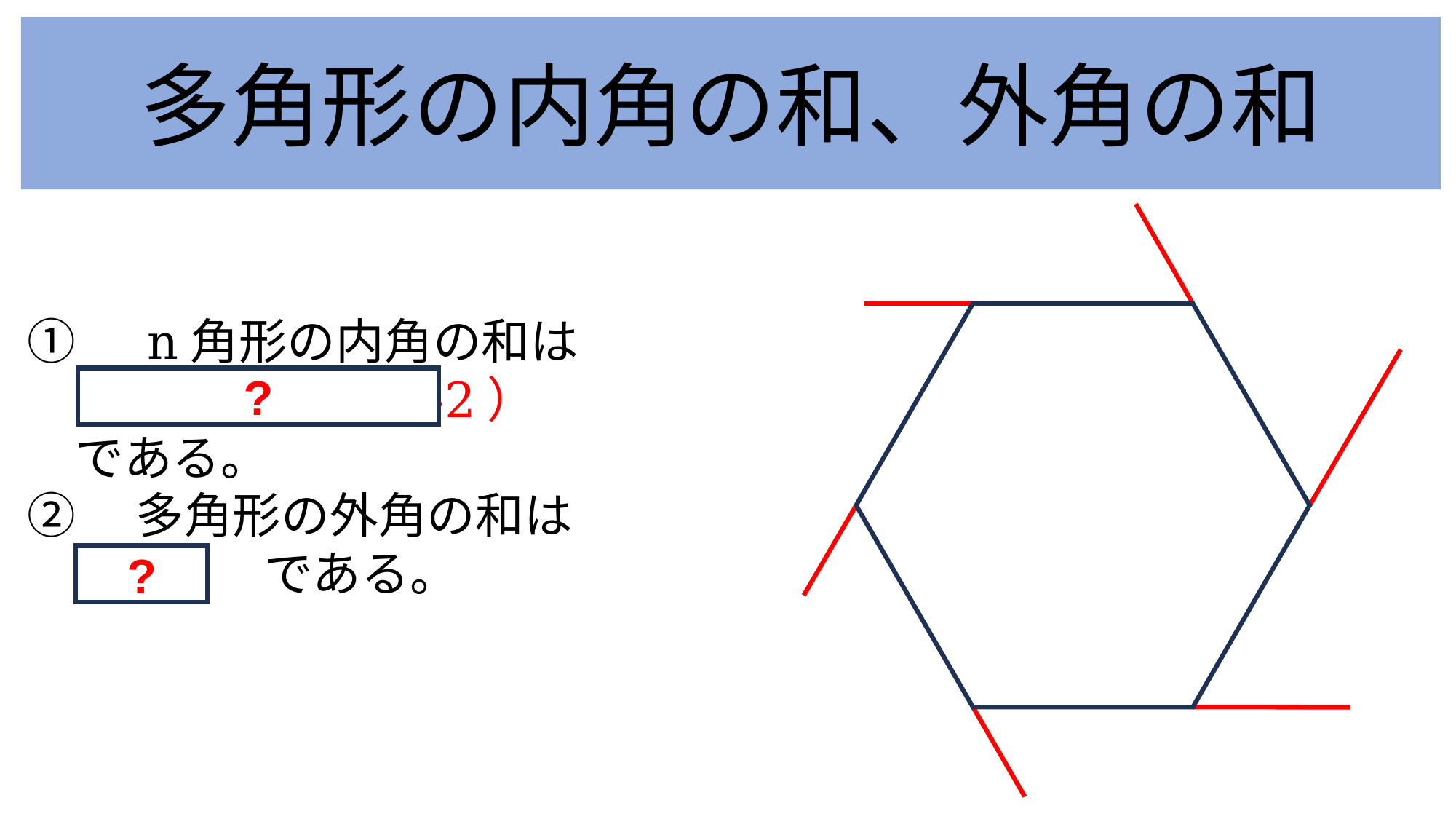

多角形の内角の和、外角の和

①　n角形の内角の和は
     180°　×（n-2）
　である。
②　多角形の外角の和は
　360°　である。
?
?